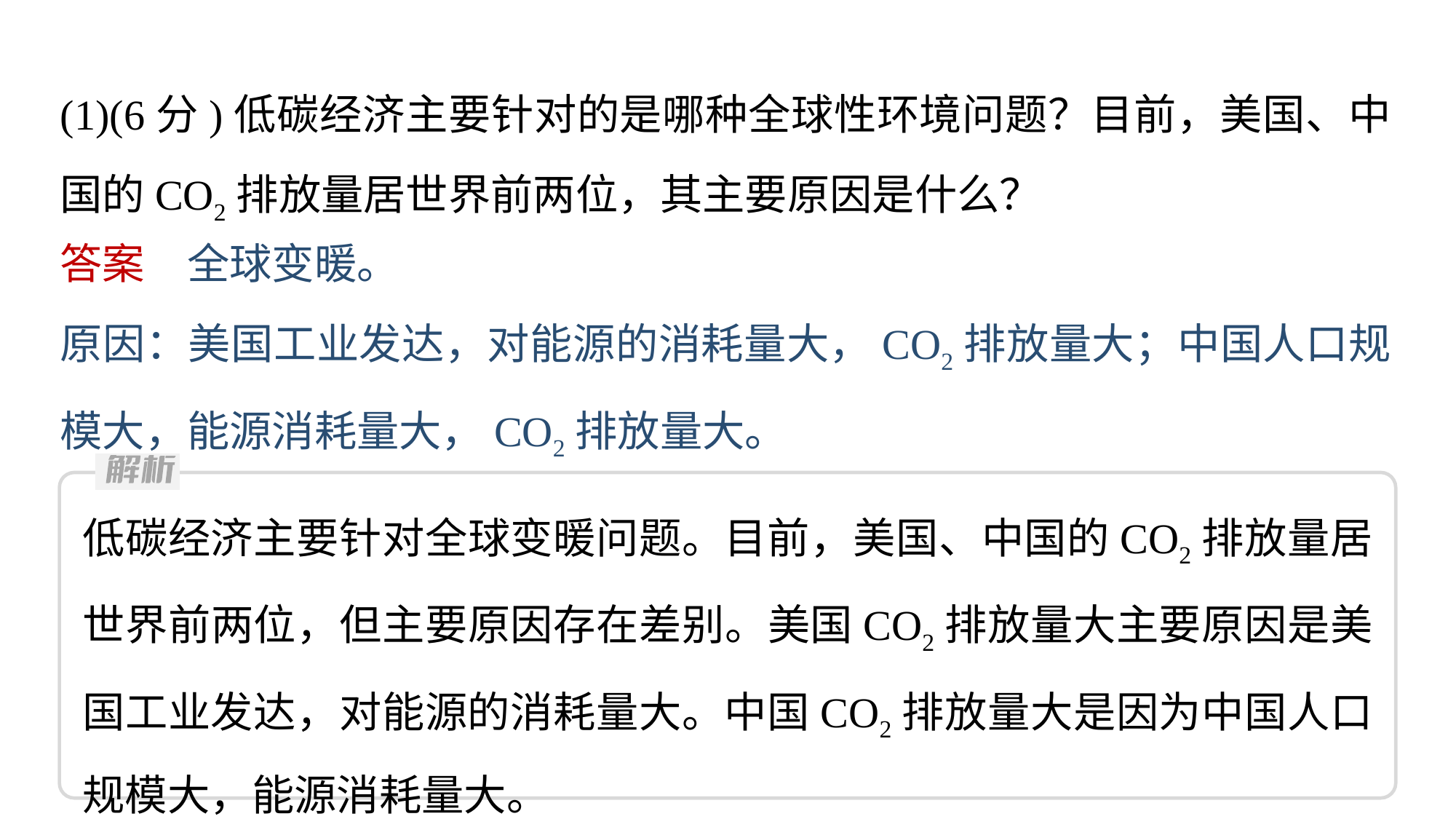

(1)(6分)低碳经济主要针对的是哪种全球性环境问题？目前，美国、中国的CO2排放量居世界前两位，其主要原因是什么？
答案　全球变暖。
原因：美国工业发达，对能源的消耗量大，CO2排放量大；中国人口规模大，能源消耗量大，CO2排放量大。

低碳经济主要针对全球变暖问题。目前，美国、中国的CO2排放量居世界前两位，但主要原因存在差别。美国CO2排放量大主要原因是美国工业发达，对能源的消耗量大。中国CO2排放量大是因为中国人口规模大，能源消耗量大。